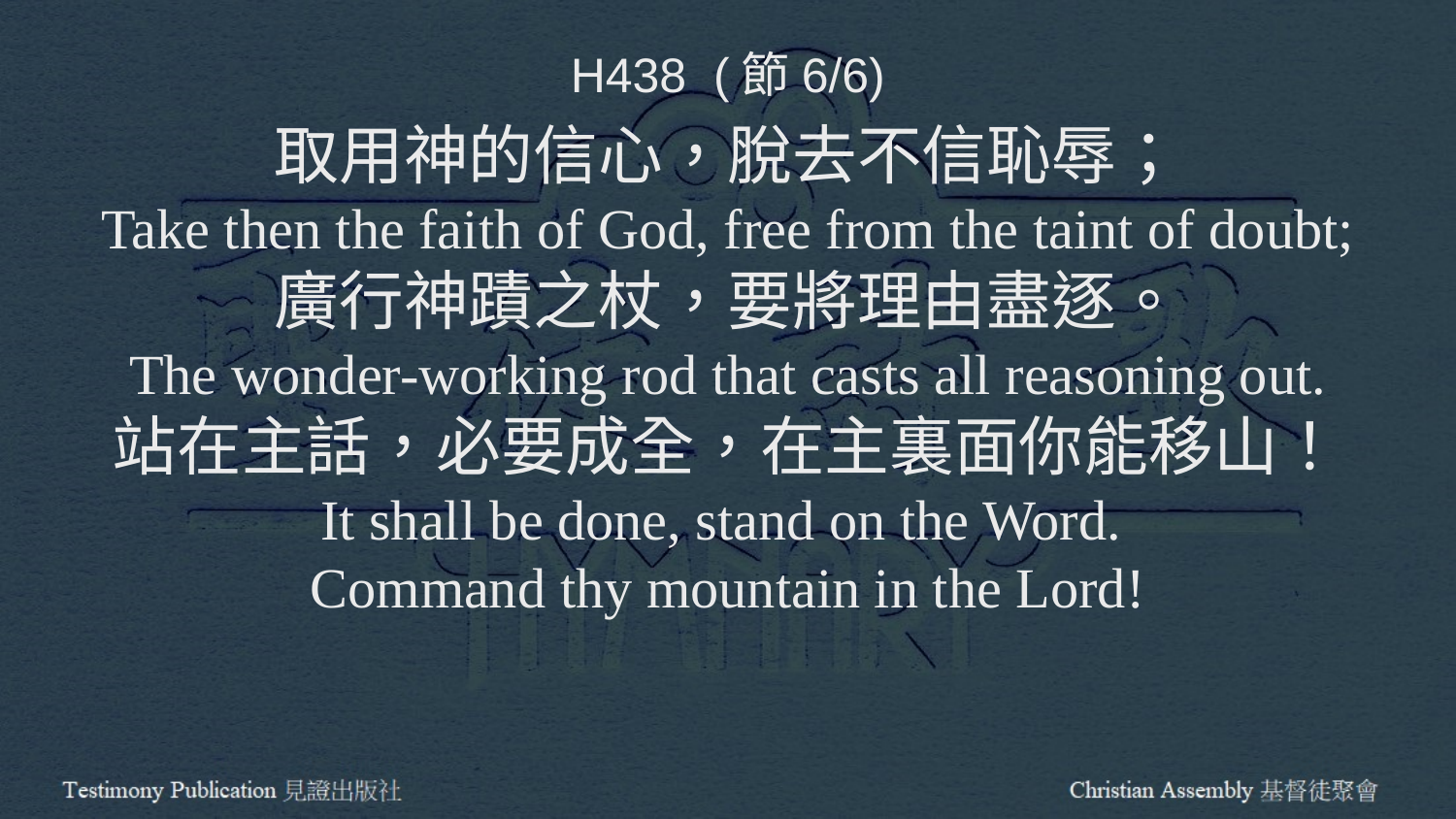

H438  (節6/6)
取用神的信心，脫去不信恥辱；
Take then the faith of God, free from the taint of doubt;
廣行神蹟之杖，要將理由盡逐。
The wonder-working rod that casts all reasoning out.
站在主話，必要成全，在主裏面你能移山！
It shall be done, stand on the Word.
Command thy mountain in the Lord!